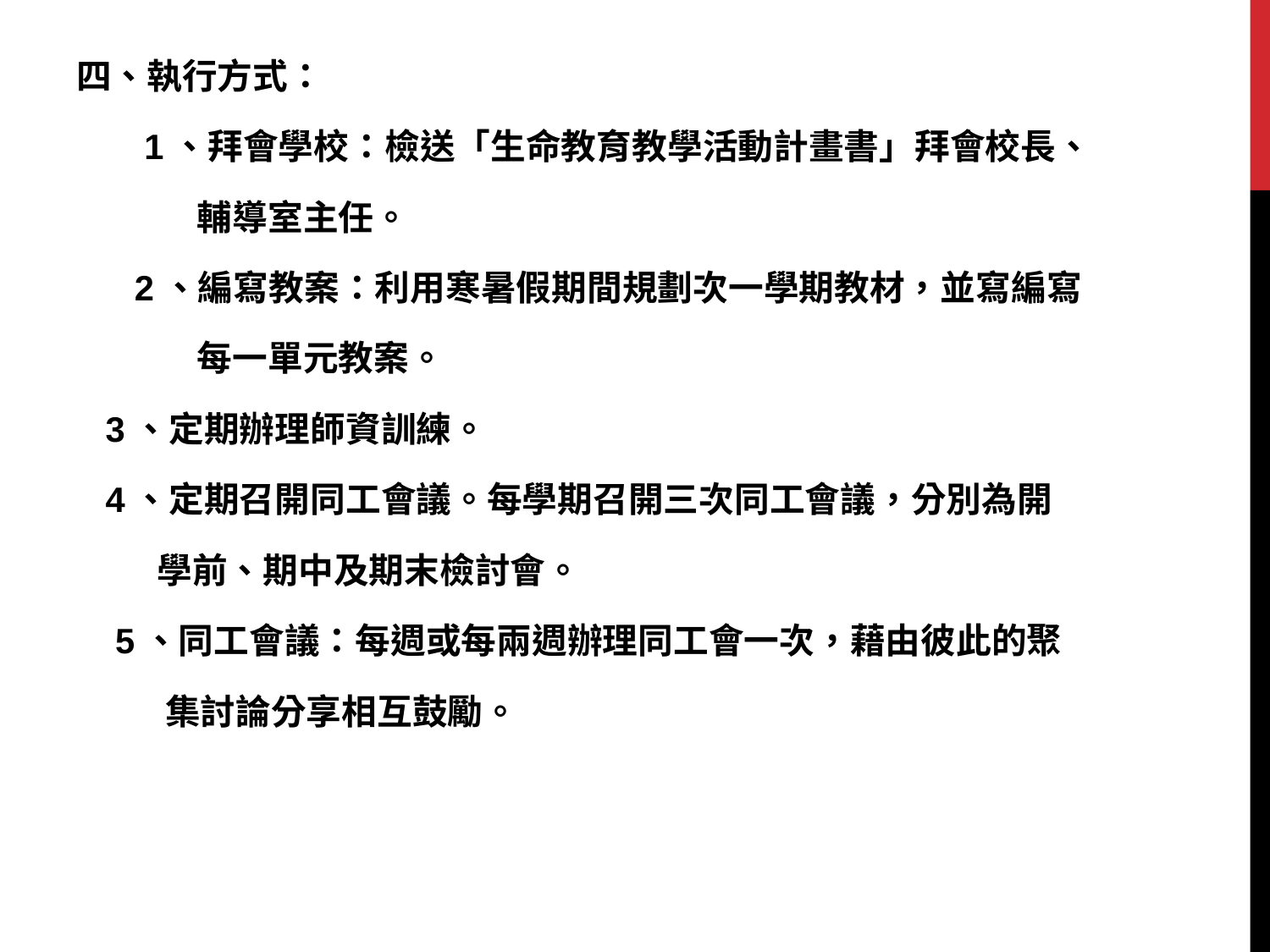

四、執行方式：
       1、拜會學校：檢送「生命教育教學活動計畫書」拜會校長、
              輔導室主任。
      2、編寫教案：利用寒暑假期間規劃次一學期教材，並寫編寫
              每一單元教案。
   3、定期辦理師資訓練。
   4、定期召開同工會議。每學期召開三次同工會議，分別為開
         學前、期中及期末檢討會。
    5、同工會議：每週或每兩週辦理同工會一次，藉由彼此的聚
          集討論分享相互鼓勵。